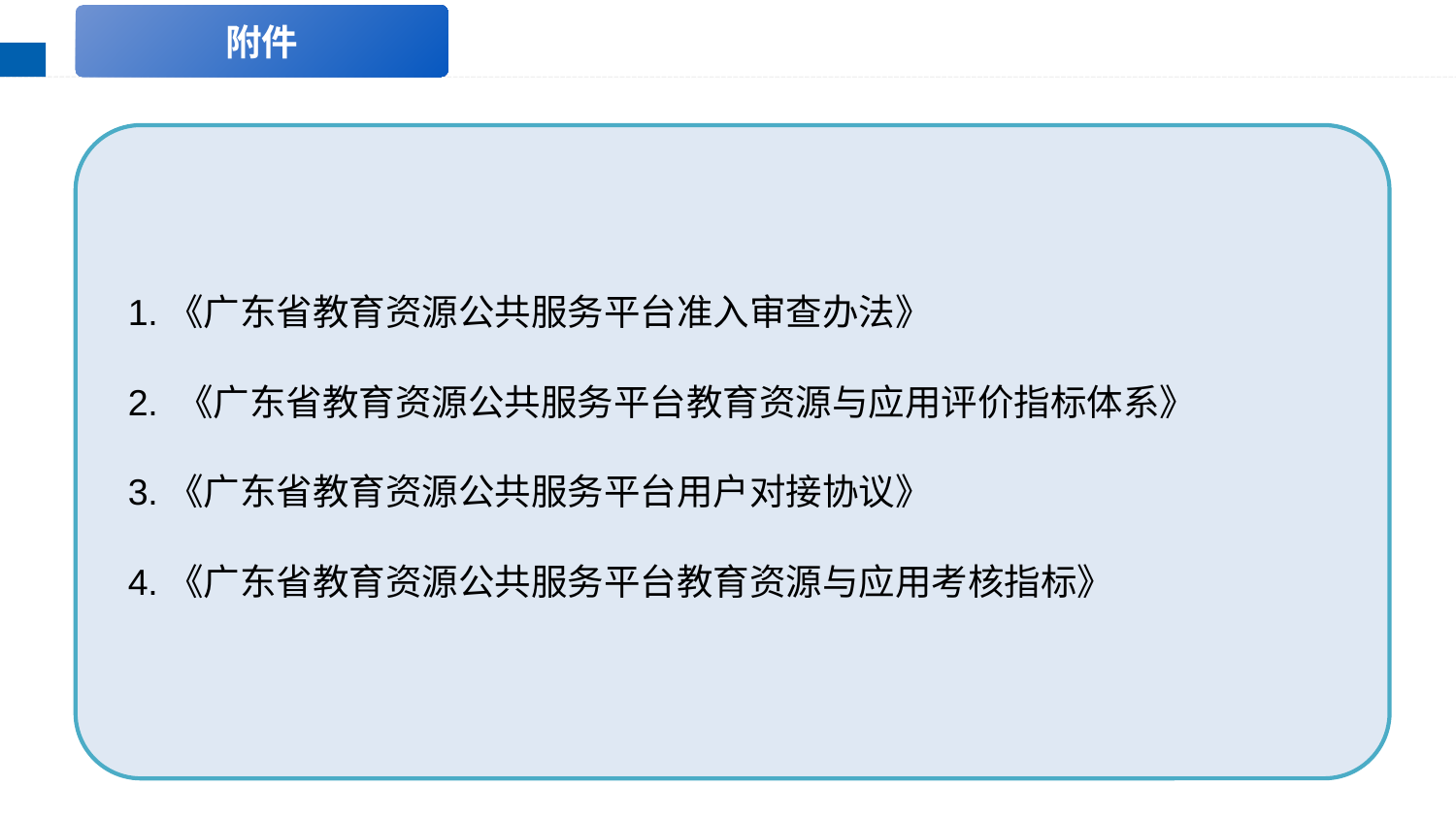

附件

1.《广东省教育资源公共服务平台准入审查办法》
2. 《广东省教育资源公共服务平台教育资源与应用评价指标体系》
3.《广东省教育资源公共服务平台用户对接协议》
4.《广东省教育资源公共服务平台教育资源与应用考核指标》